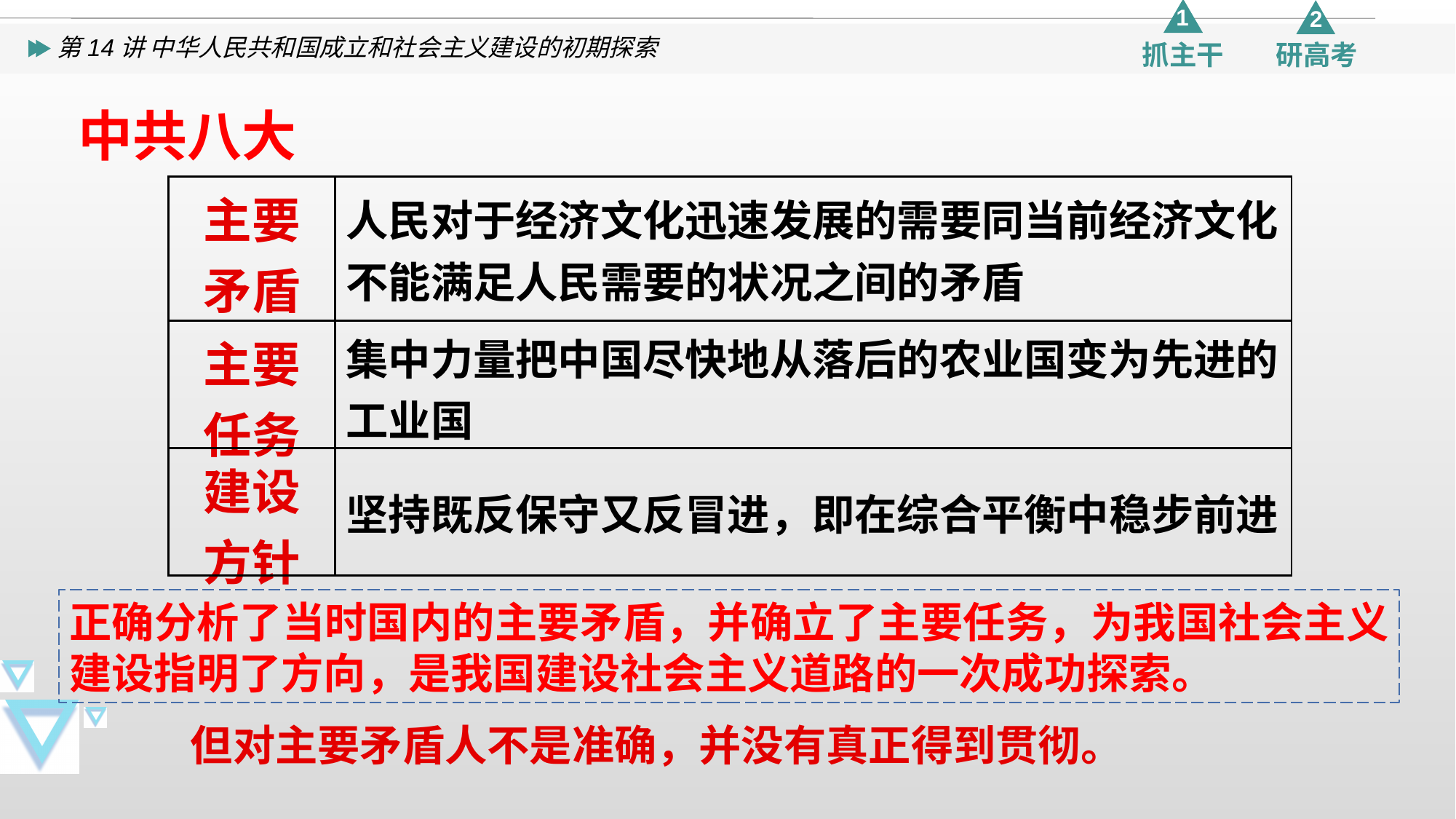

中共八大
| 主要 矛盾 | 人民对于经济文化迅速发展的需要同当前经济文化不能满足人民需要的状况之间的矛盾 |
| --- | --- |
| 主要 任务 | 集中力量把中国尽快地从落后的农业国变为先进的工业国 |
| 建设 方针 | 坚持既反保守又反冒进，即在综合平衡中稳步前进 |
正确分析了当时国内的主要矛盾，并确立了主要任务，为我国社会主义建设指明了方向，是我国建设社会主义道路的一次成功探索。
但对主要矛盾人不是准确，并没有真正得到贯彻。